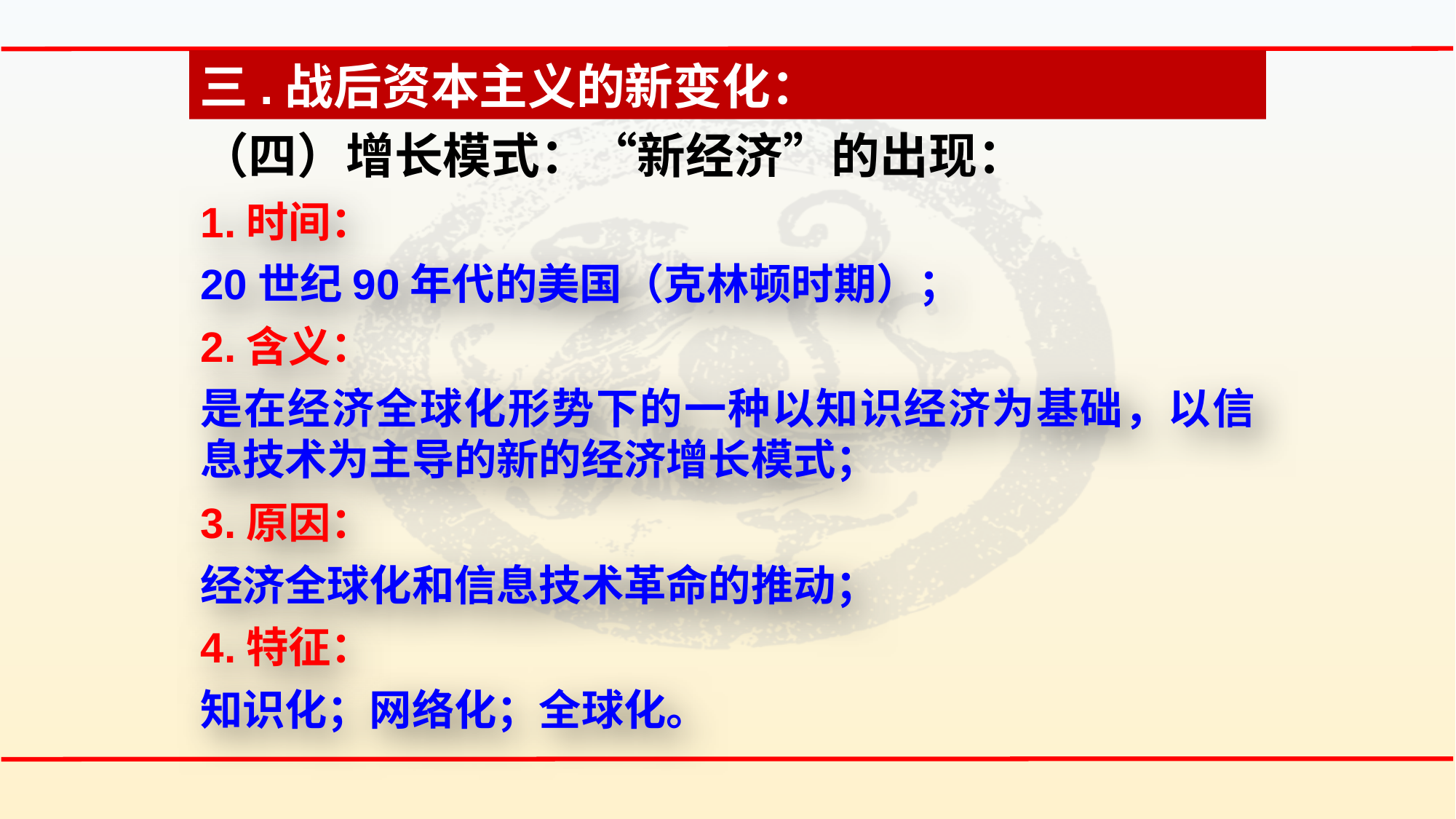

三.战后资本主义的新变化：
（四）增长模式：“新经济”的出现：
1.时间：
20世纪90年代的美国（克林顿时期）；
2.含义：
是在经济全球化形势下的一种以知识经济为基础，以信息技术为主导的新的经济增长模式；
3.原因：
经济全球化和信息技术革命的推动；
4.特征：
知识化；网络化；全球化。